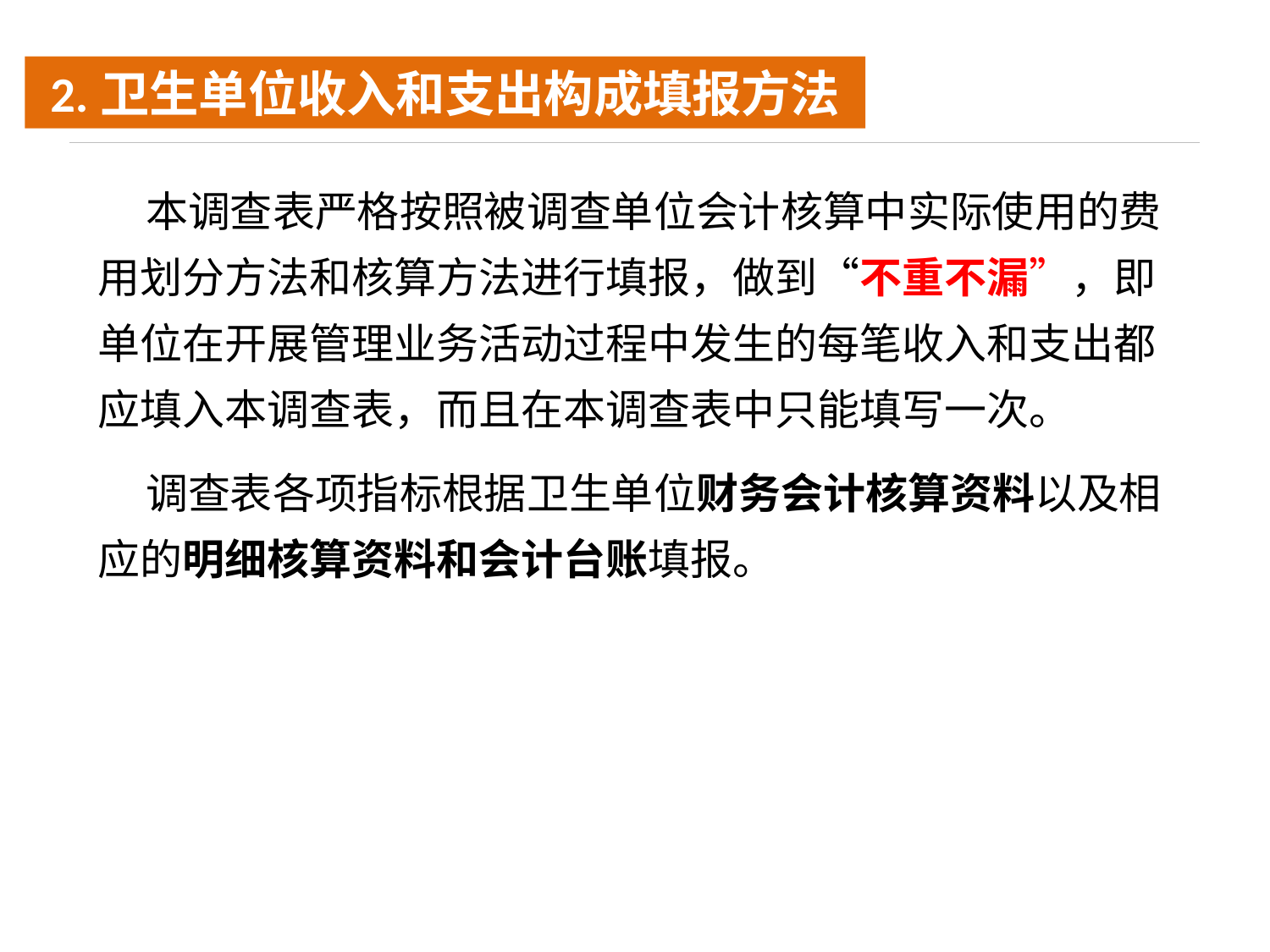

2.卫生单位收入和支出构成填报方法

    本调查表严格按照被调查单位会计核算中实际使用的费用划分方法和核算方法进行填报，做到“不重不漏”，即单位在开展管理业务活动过程中发生的每笔收入和支出都应填入本调查表，而且在本调查表中只能填写一次。
    调查表各项指标根据卫生单位财务会计核算资料以及相应的明细核算资料和会计台账填报。